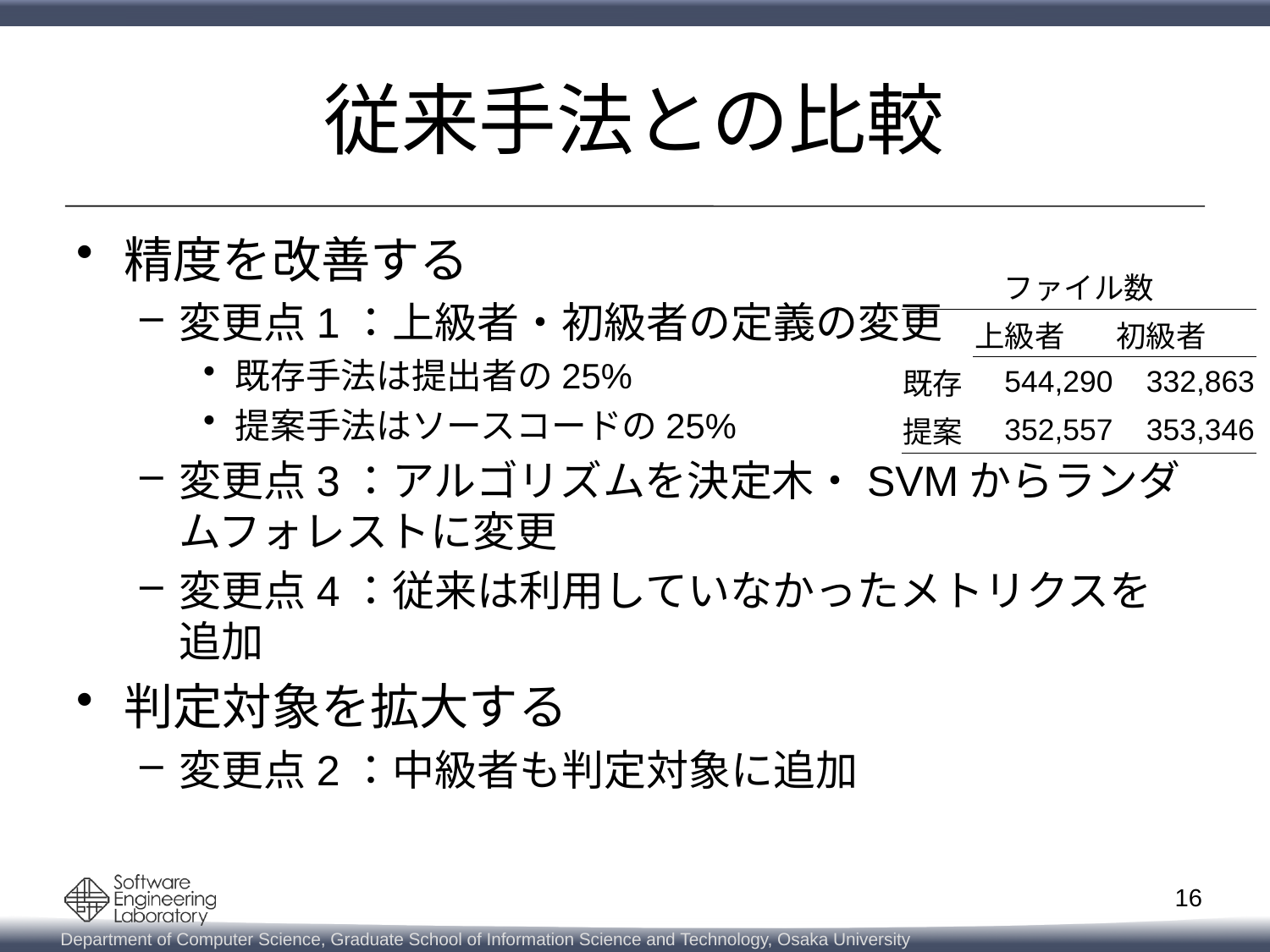

# 従来手法との比較
精度を改善する
変更点1：上級者・初級者の定義の変更
既存手法は提出者の25%
提案手法はソースコードの25%
変更点3：アルゴリズムを決定木・SVMからランダムフォレストに変更
変更点4：従来は利用していなかったメトリクスを追加
判定対象を拡大する
変更点2：中級者も判定対象に追加
| ファイル数 |  |  |
| --- | --- | --- |
|  | 上級者 | 初級者 |
| 既存 | 544,290 | 332,863 |
| 提案 | 352,557 | 353,346 |
16